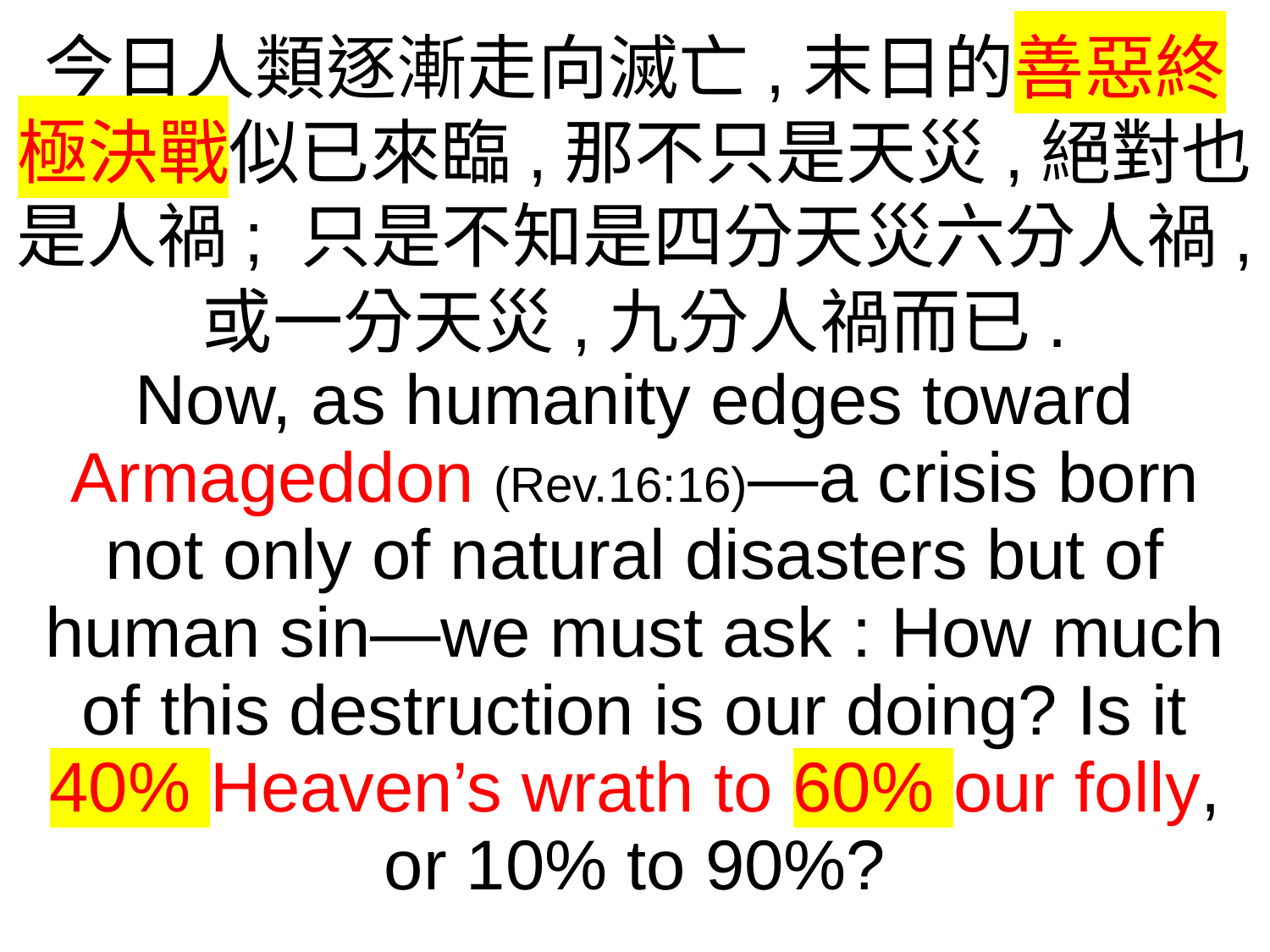

今日人類逐漸走向滅亡,末日的善惡終極決戰似已來臨,那不只是天災,絕對也是人禍; 只是不知是四分天災六分人禍,
或一分天災,九分人禍而已.
Now, as humanity edges toward Armageddon (Rev.16:16)—a crisis born not only of natural disasters but of human sin—we must ask : How much of this destruction is our doing? Is it 40% Heaven’s wrath to 60% our folly, or 10% to 90%?